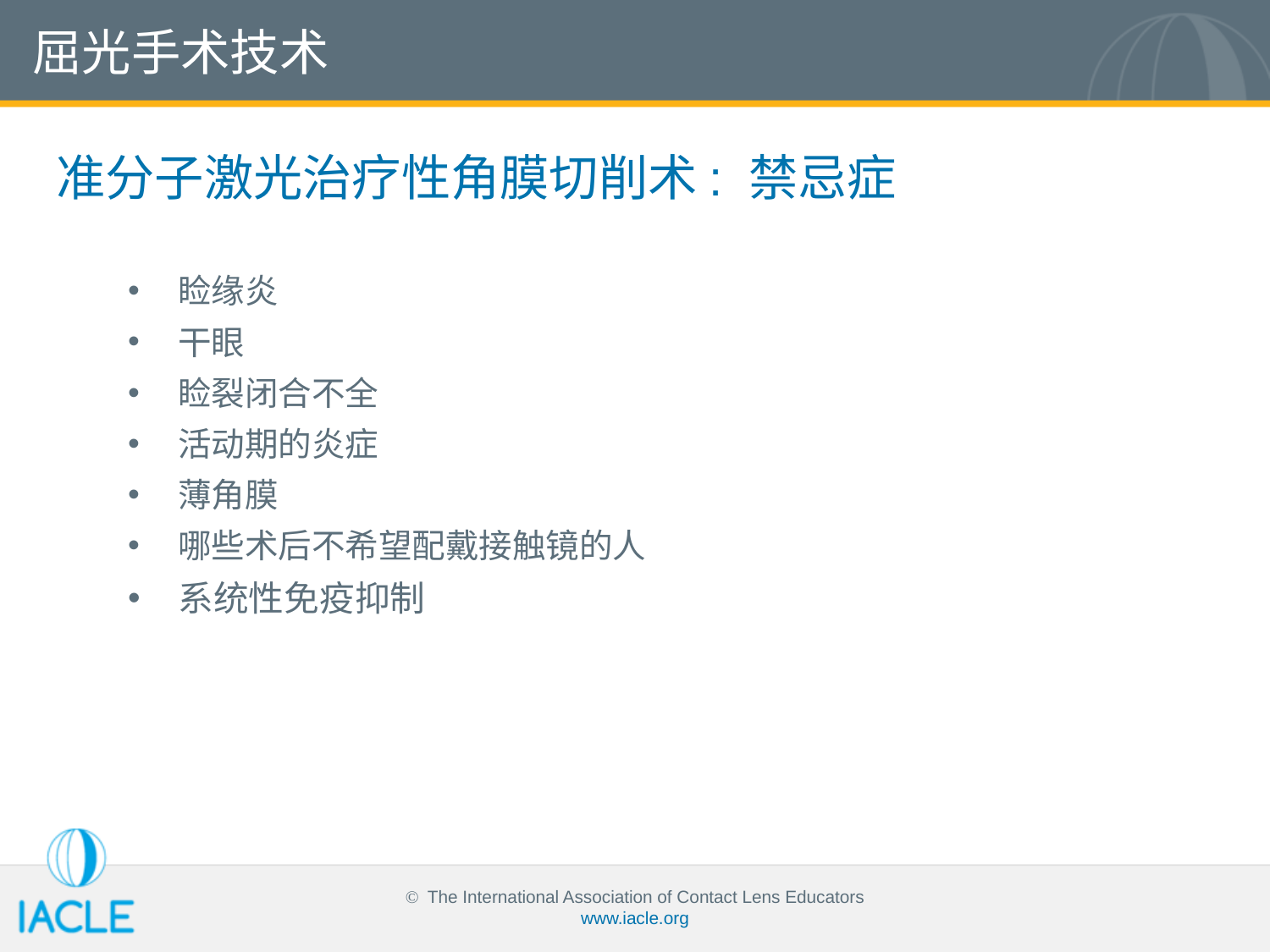

屈光手术技术
准分子激光治疗性角膜切削术: 禁忌症
睑缘炎
干眼
睑裂闭合不全
活动期的炎症
薄角膜
哪些术后不希望配戴接触镜的人
系统性免疫抑制